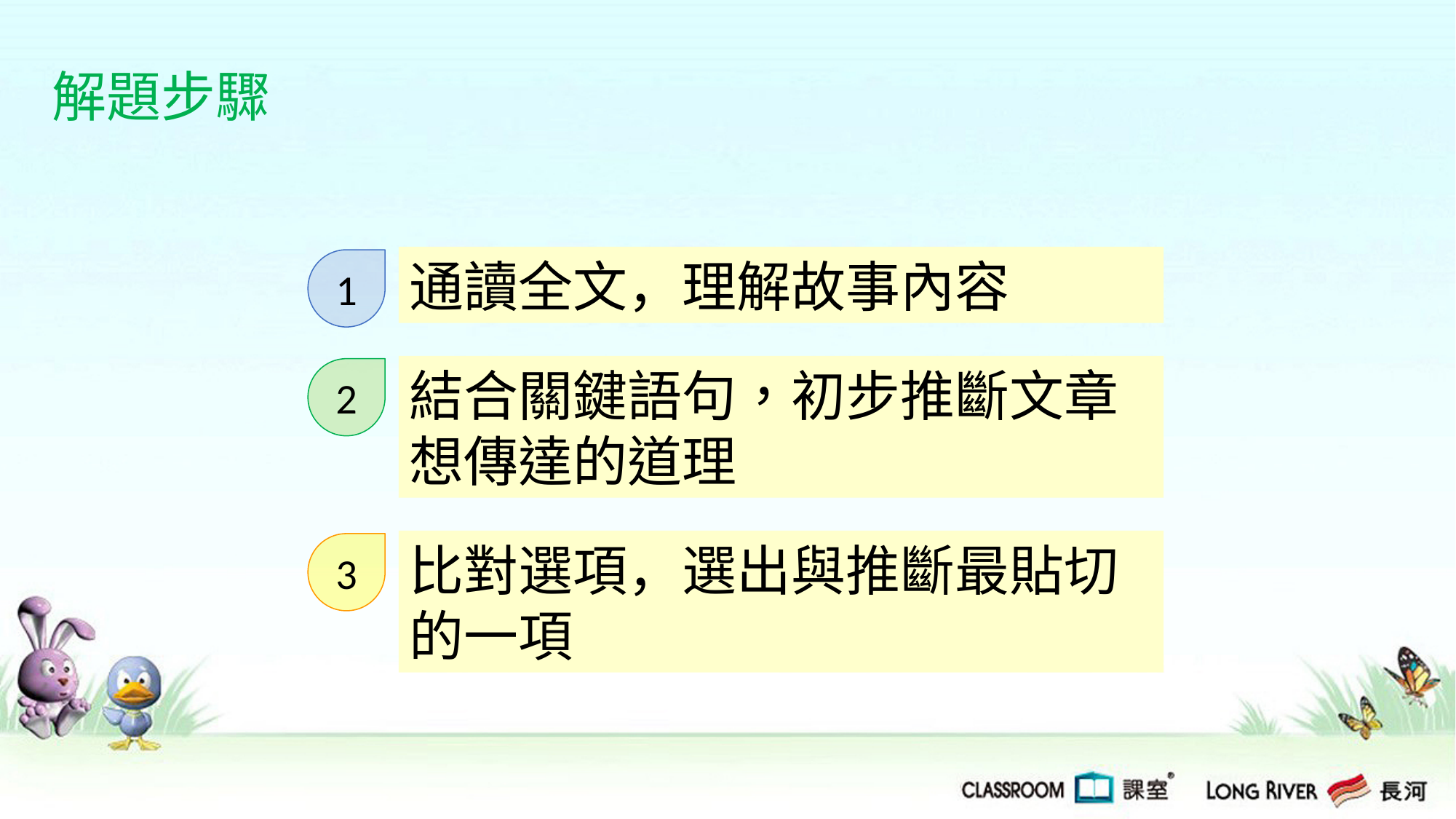

解題步驟
通讀全文，理解故事內容
1
結合關鍵語句，初步推斷文章想傳達的道理
2
比對選項，選出與推斷最貼切的一項
3